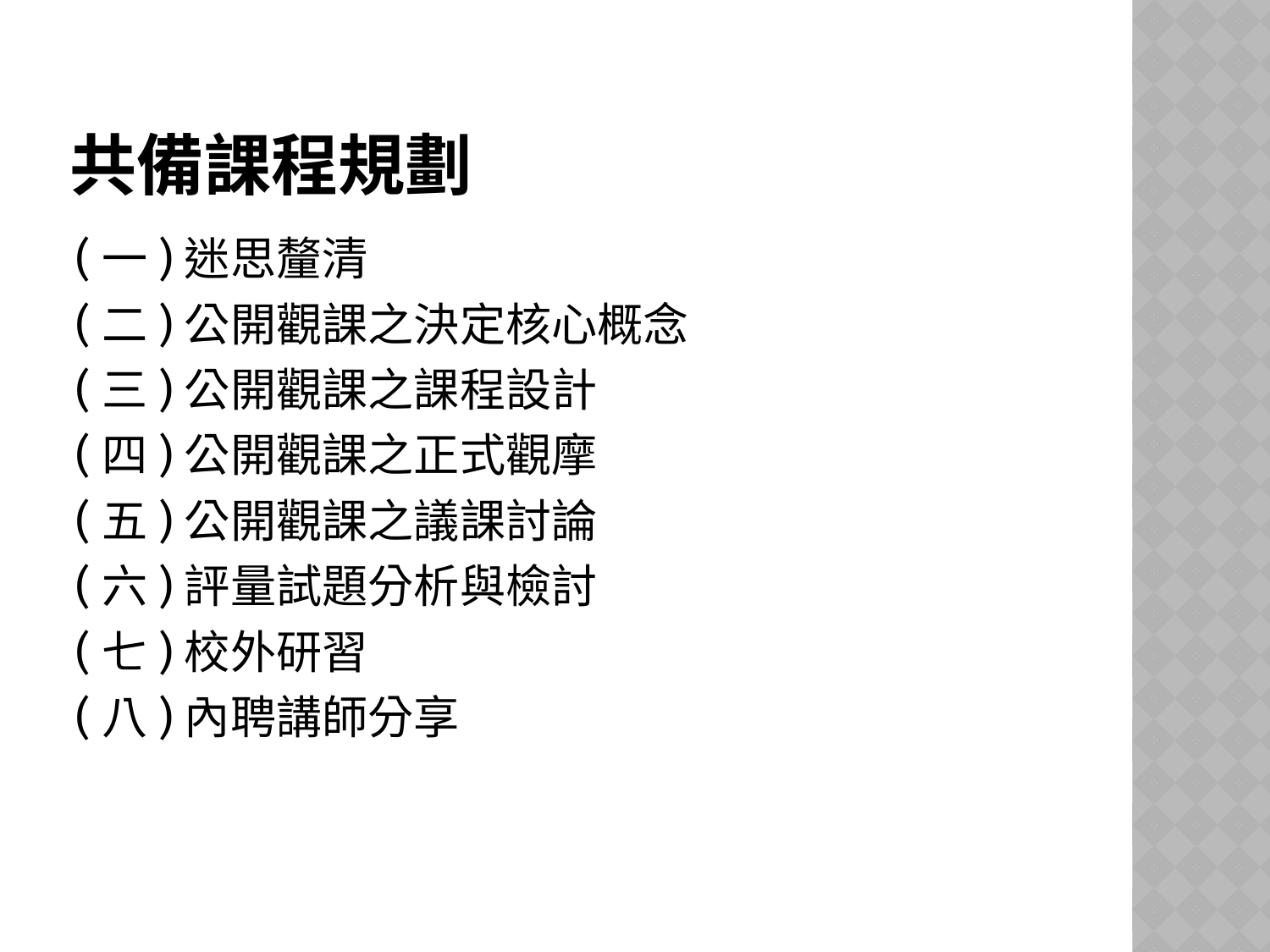

# 共備課程規劃
(一)迷思釐清
(二)公開觀課之決定核心概念
(三)公開觀課之課程設計
(四)公開觀課之正式觀摩
(五)公開觀課之議課討論
(六)評量試題分析與檢討
(七)校外研習
(八)內聘講師分享